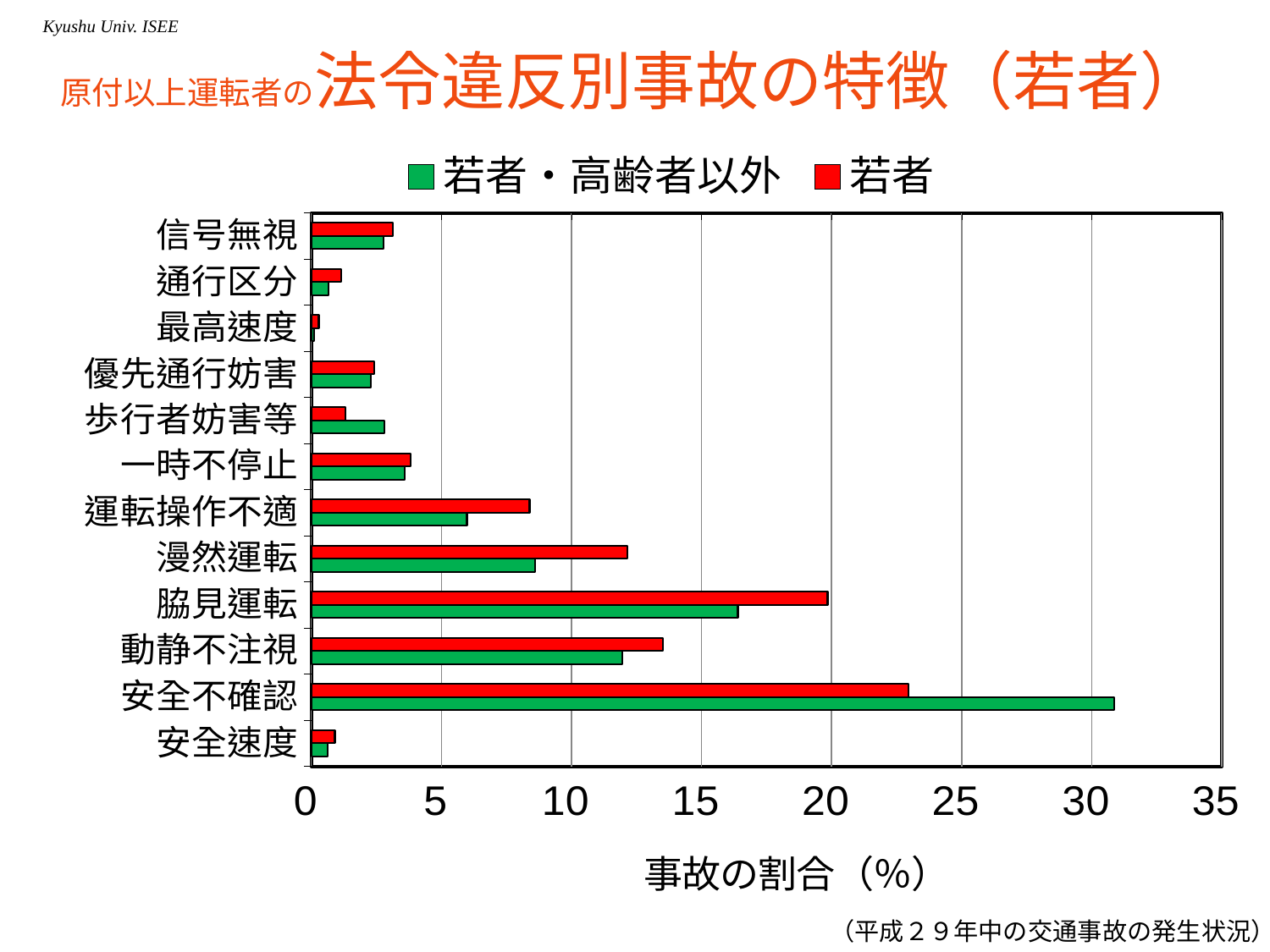

# 原付以上運転者の法令違反別事故の特徴（若者）

### Chart

| Category | 若者 | 若者・高齢者以外 |
|---|---|---|
| 信号無視 | 3.1404449773946297 | 2.765069040597525 |
| 通行区分 | 1.1570060443032846 | 0.6566436071989636 |
| 最高速度 | 0.2835799128194325 | 0.1150676625416862 |
| 優先通行妨害 | 2.4242031404449773 | 2.2896397762037317 |
| 歩行者妨害等 | 1.3174312521268494 | 2.7971088388501504 |
| 一時不停止 | 3.82913905138468 | 3.5770884436237353 |
| 運転操作不適 | 8.387483592876473 | 5.979039770691508 |
| 漫然運転 | 12.14208163860576 | 8.610437394923242 |
| 脇見運転 | 19.847352984070913 | 16.396108370311165 |
| 動静不注視 | 13.51298796000713 | 11.947399608632143 |
| 安全不確認 | 22.952147915282524 | 30.863972108149824 |
| 安全速度 | 0.9009738944434542 | 0.6122013063969353 |
（平成２９年中の交通事故の発生状況）